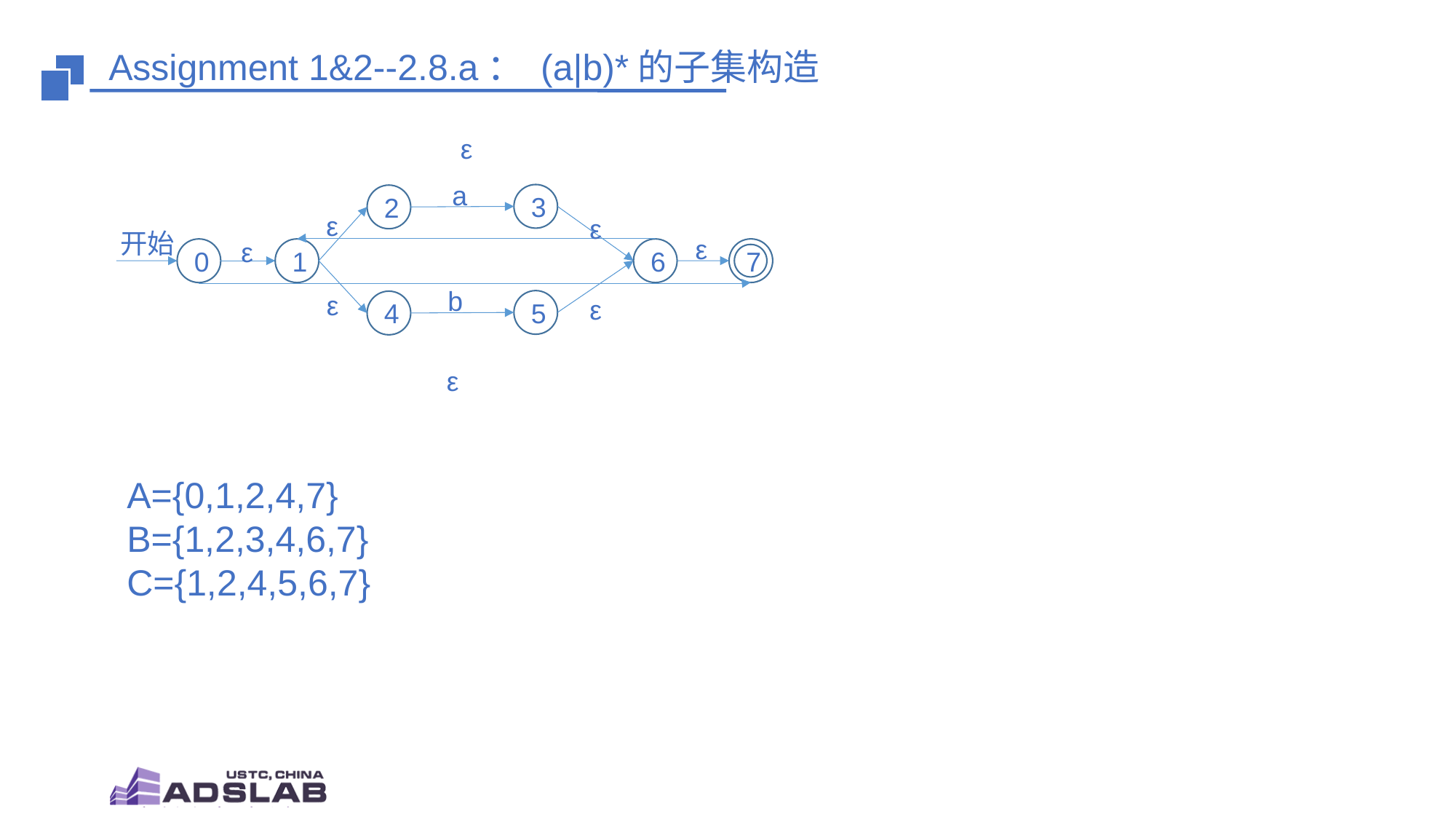

# Assignment 1&2--2.8.a： (a|b)*的子集构造
ε
a
3
2
ε
ε
开始
ε
ε
7

0
1
6
b
ε
ε
5
4
ε

A={0,1,2,4,7}
B={1,2,3,4,6,7}
C={1,2,4,5,6,7}